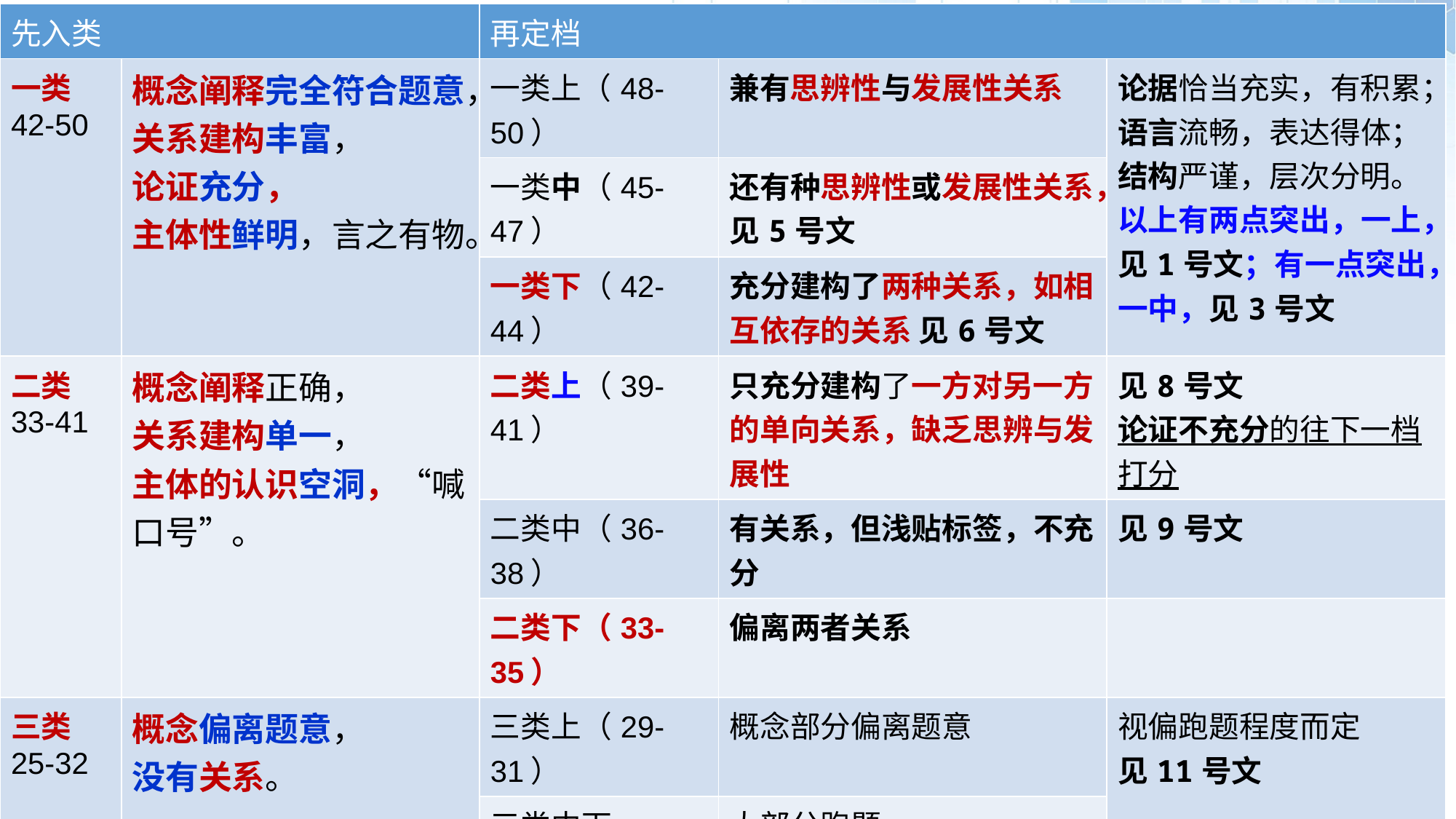

| 先入类 |  | 再定档 |  |  |
| --- | --- | --- | --- | --- |
| 一类 42-50 | 概念阐释完全符合题意， 关系建构丰富， 论证充分， 主体性鲜明，言之有物。 | 一类上（48-50） | 兼有思辨性与发展性关系 | 论据恰当充实，有积累； 语言流畅，表达得体；结构严谨，层次分明。 以上有两点突出，一上，见1号文；有一点突出，一中，见3号文 |
|  |  | 一类中（45-47） | 还有种思辨性或发展性关系，见5号文 |  |
|  |  | 一类下（42-44） | 充分建构了两种关系，如相互依存的关系 见6号文 |  |
| 二类 33-41 | 概念阐释正确， 关系建构单一， 主体的认识空洞，“喊口号”。 | 二类上（39-41） | 只充分建构了一方对另一方的单向关系，缺乏思辨与发展性 | 见8号文 论证不充分的往下一档打分 |
|  |  | 二类中（36-38） | 有关系，但浅贴标签，不充分 | 见9号文 |
|  |  | 二类下（33-35） | 偏离两者关系 |  |
| 三类 25-32 | 概念偏离题意， 没有关系。 | 三类上（29-31） | 概念部分偏离题意 | 视偏跑题程度而定 见11号文 以29分为基准分浮动 |
|  |  | 三类中下 （25-28） | 大部分跑题 |  |
| 四类 0-24 | 与题目无关或文体不对，思路混乱；残文，以20为基准分浮动。 |  |  |  |
| 说明：没写题目，扣2分。每3个错别字扣1分，重复的不计。残文按照通行字数区间标准给分。 |  |  |  |  |